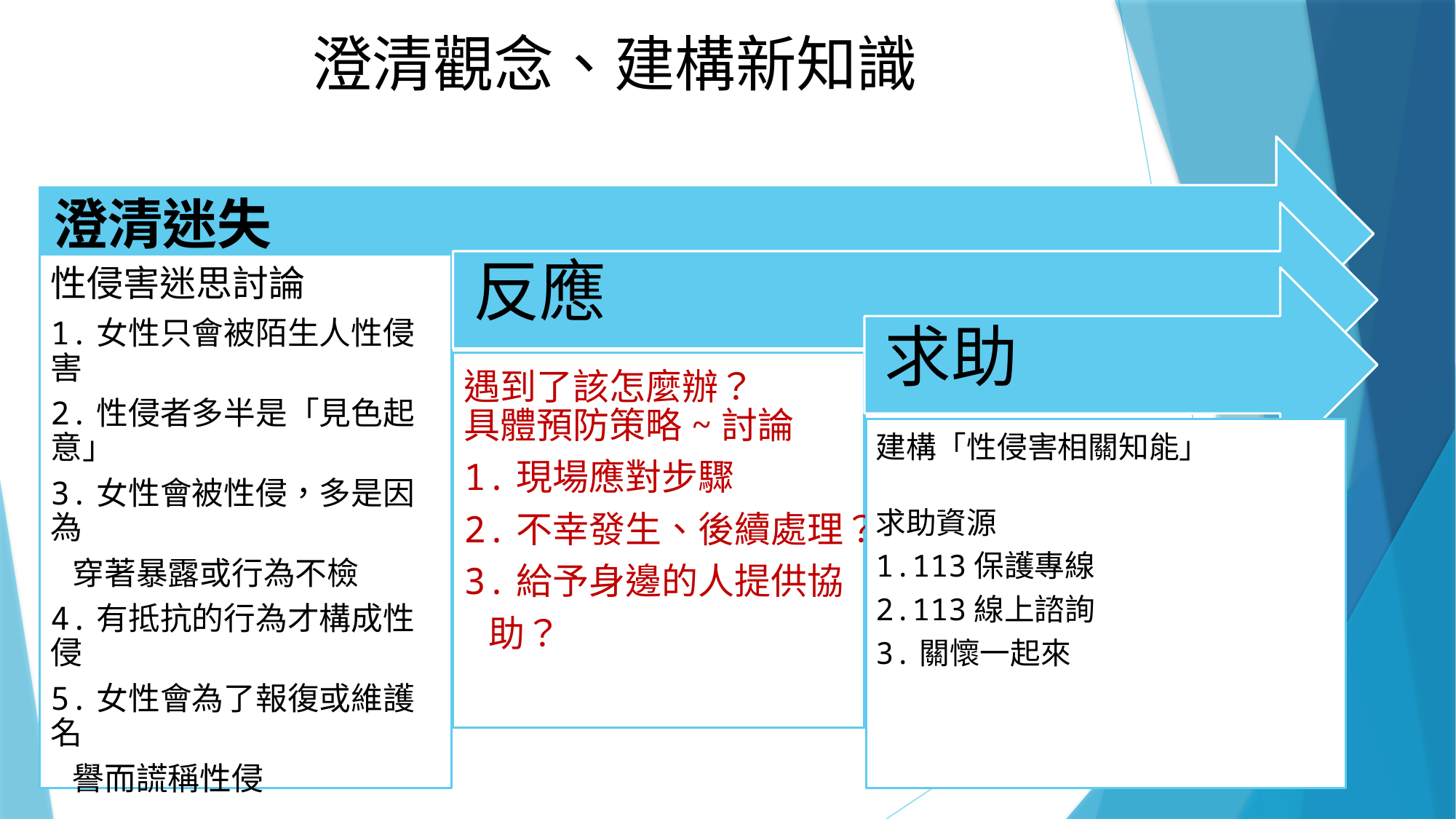

# 澄清觀念、建構新知識
澄清迷失
性侵害迷思討論
1.女性只會被陌生人性侵害
2.性侵者多半是「見色起意」
3.女性會被性侵，多是因為
  穿著暴露或行為不檢
4.有抵抗的行為才構成性侵
5.女性會為了報復或維護名
  譽而謊稱性侵

反應
遇到了該怎麼辦？
具體預防策略~討論
1.現場應對步驟
2.不幸發生、後續處理？
3.給予身邊的人提供協
  助？

求助
建構「性侵害相關知能」

求助資源
1.113保護專線
2.113線上諮詢
3.關懷一起來